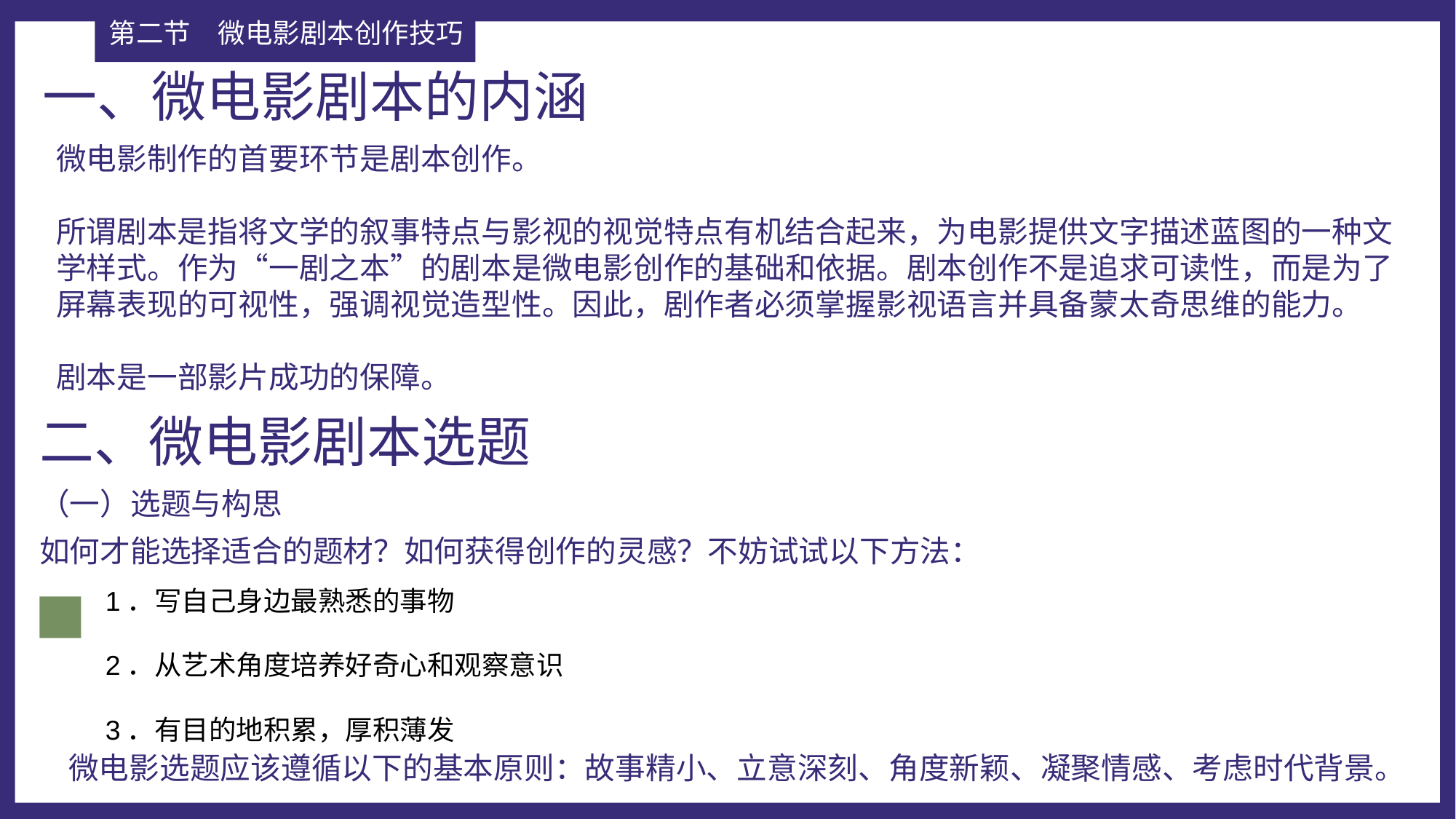

第二节	微电影剧本创作技巧
一、微电影剧本的内涵
微电影制作的首要环节是剧本创作。

所谓剧本是指将文学的叙事特点与影视的视觉特点有机结合起来，为电影提供文字描述蓝图的一种文学样式。作为“一剧之本”的剧本是微电影创作的基础和依据。剧本创作不是追求可读性，而是为了屏幕表现的可视性，强调视觉造型性。因此，剧作者必须掌握影视语言并具备蒙太奇思维的能力。

剧本是一部影片成功的保障。
二、微电影剧本选题
（一）选题与构思
如何才能选择适合的题材？如何获得创作的灵感？不妨试试以下方法：
1．写自己身边最熟悉的事物
2．从艺术角度培养好奇心和观察意识
3．有目的地积累，厚积薄发

微电影选题应该遵循以下的基本原则：故事精小、立意深刻、角度新颖、凝聚情感、考虑时代背景。